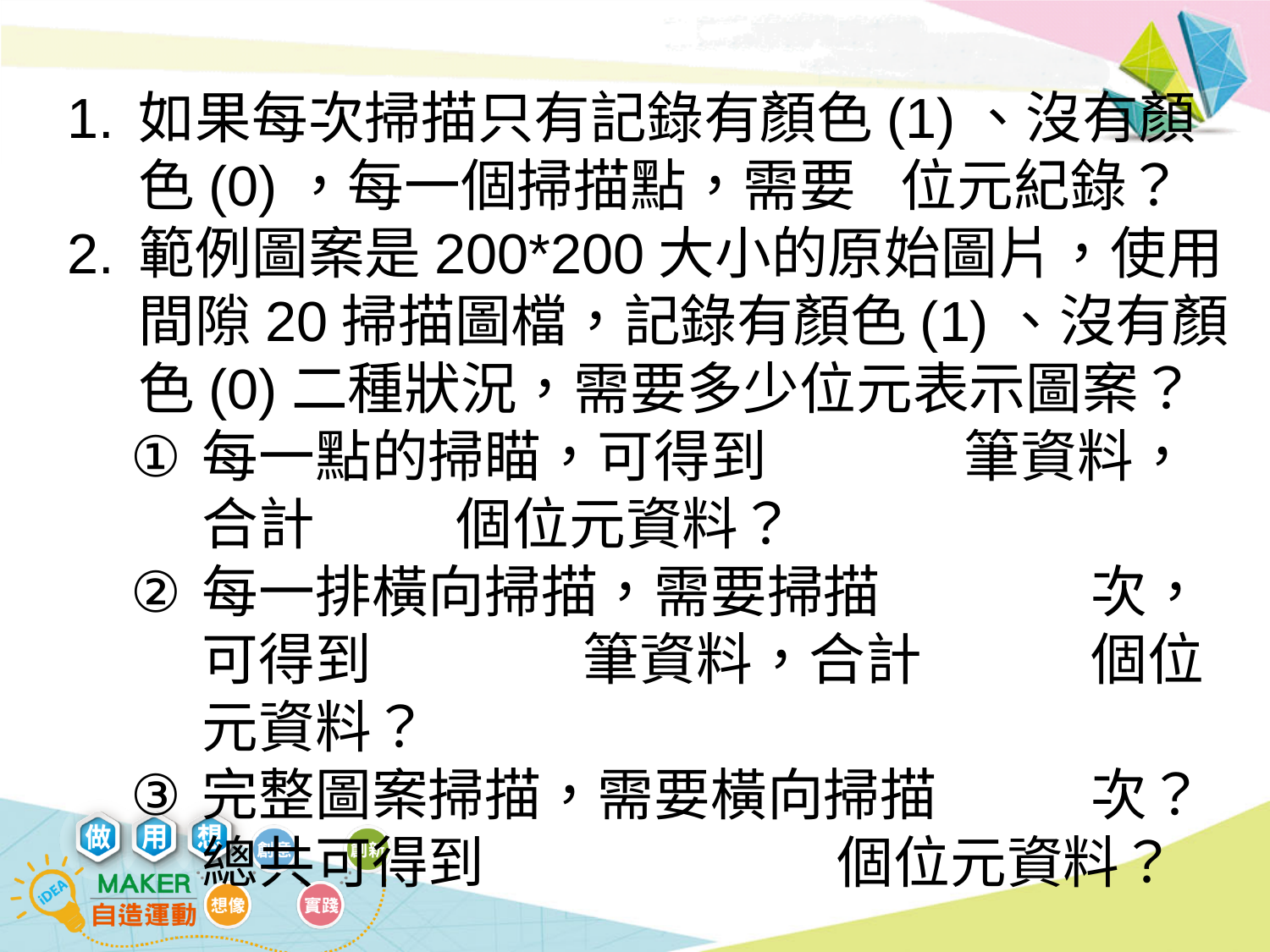

如果每次掃描只有記錄有顏色(1)、沒有顏色(0)，每一個掃描點，需要	位元紀錄？
範例圖案是200*200大小的原始圖片，使用間隙20掃描圖檔，記錄有顏色(1)、沒有顏色(0)二種狀況，需要多少位元表示圖案？
每一點的掃瞄，可得到		筆資料，合計		個位元資料？
每一排橫向掃描，需要掃描		次，可得到		筆資料，合計		個位元資料？
完整圖案掃描，需要橫向掃描		次？總共可得到			個位元資料？